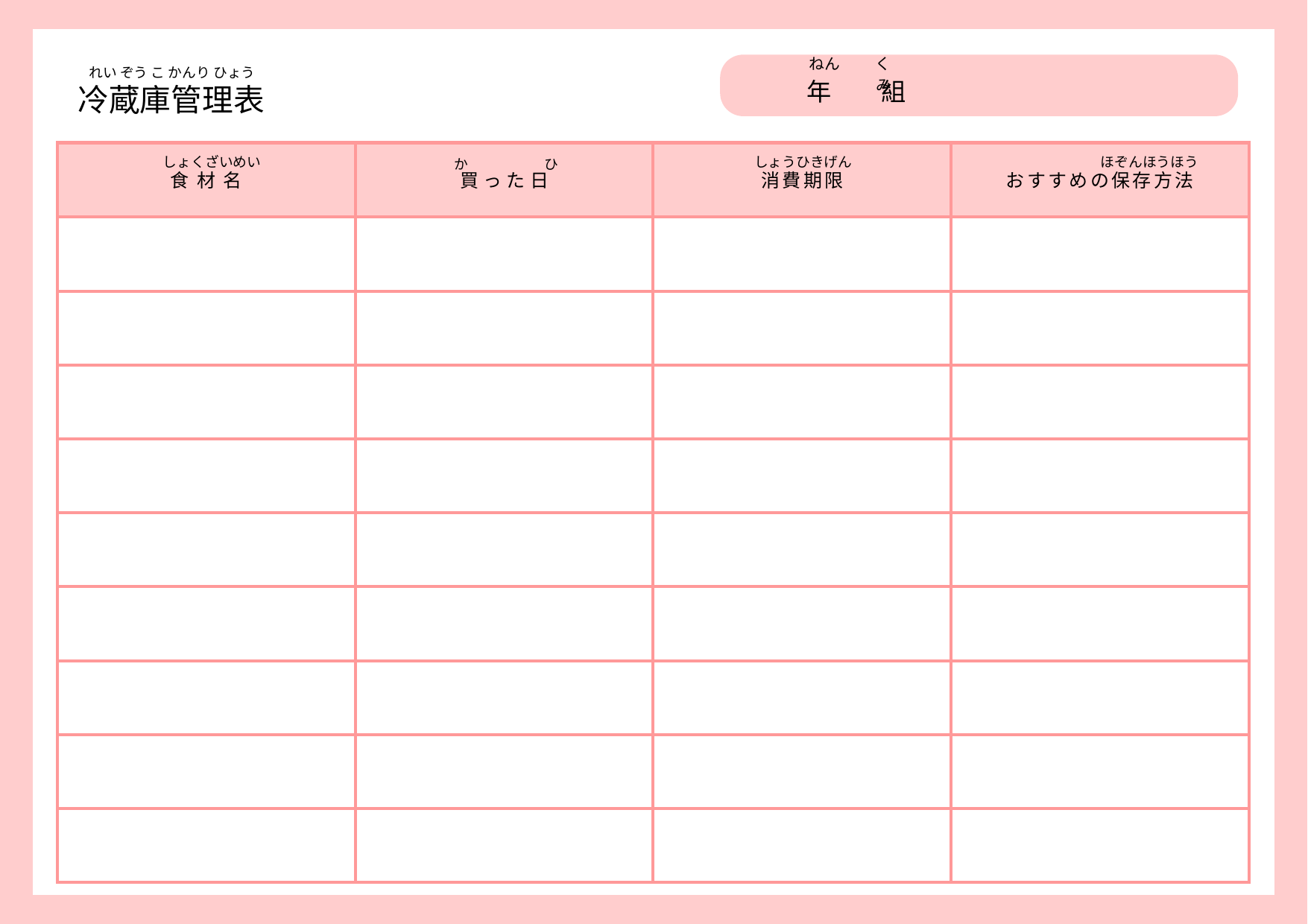

ねん
くみ

れい ぞう こ かんり ひょう
　年　　組
冷蔵庫管理表
| 食材名 | 買った日 | 消費期限 | おすすめの保存方法 |
| --- | --- | --- | --- |
|  |  |  |  |
|  |  |  |  |
|  |  |  |  |
|  |  |  |  |
|  |  |  |  |
|  |  |  |  |
|  |  |  |  |
|  |  |  |  |
|  |  |  |  |
しょくざいめい
しょうひきげん
ほぞんほうほう
か　　　  　　ひ